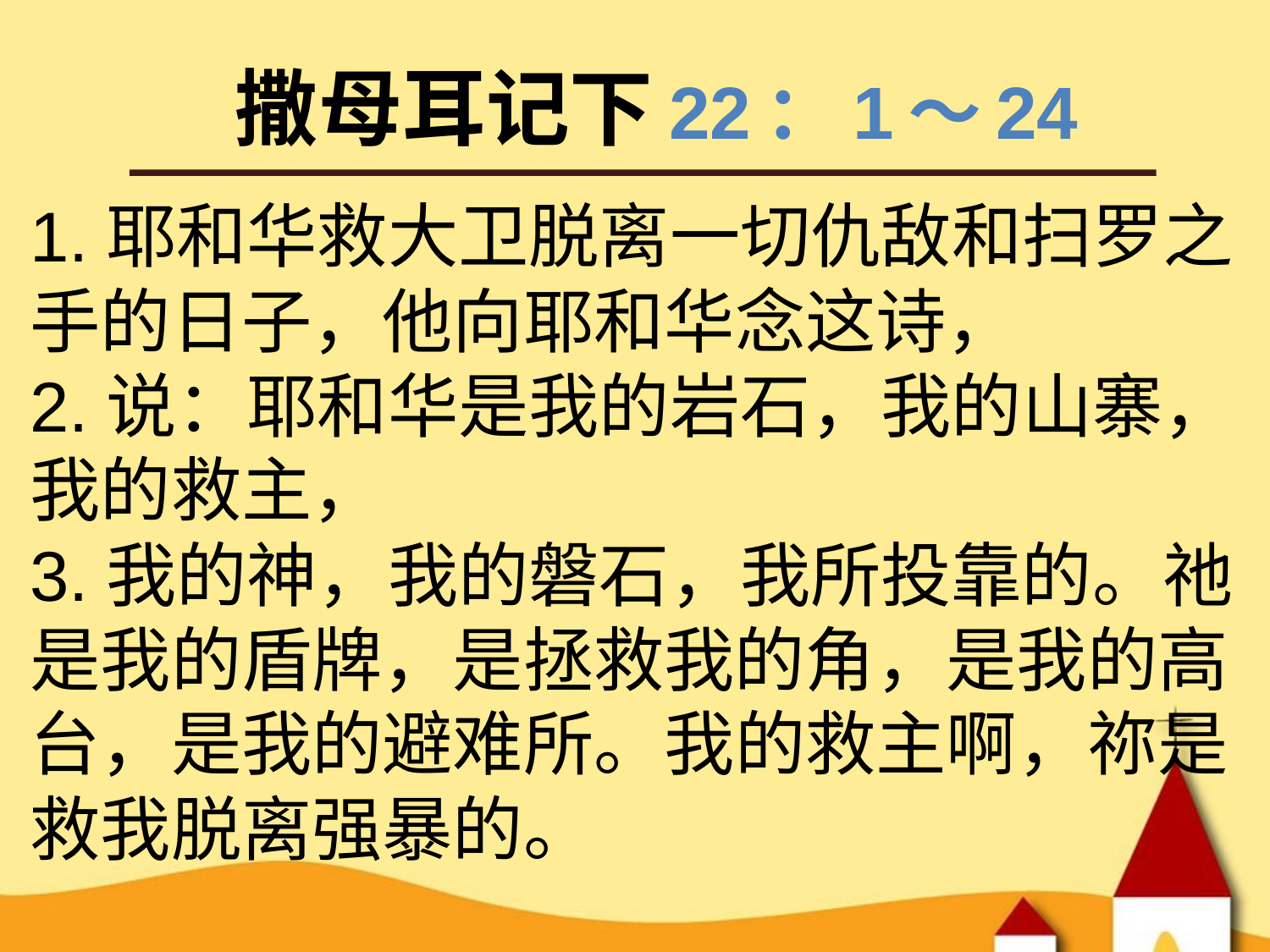

# 撒母耳记下22：1～24

1.耶和华救大卫脱离一切仇敌和扫罗之手的日子，他向耶和华念这诗，
2.说：耶和华是我的岩石，我的山寨，我的救主，
3.我的神，我的磐石，我所投靠的。祂是我的盾牌，是拯救我的角，是我的高台，是我的避难所。我的救主啊，祢是救我脱离强暴的。